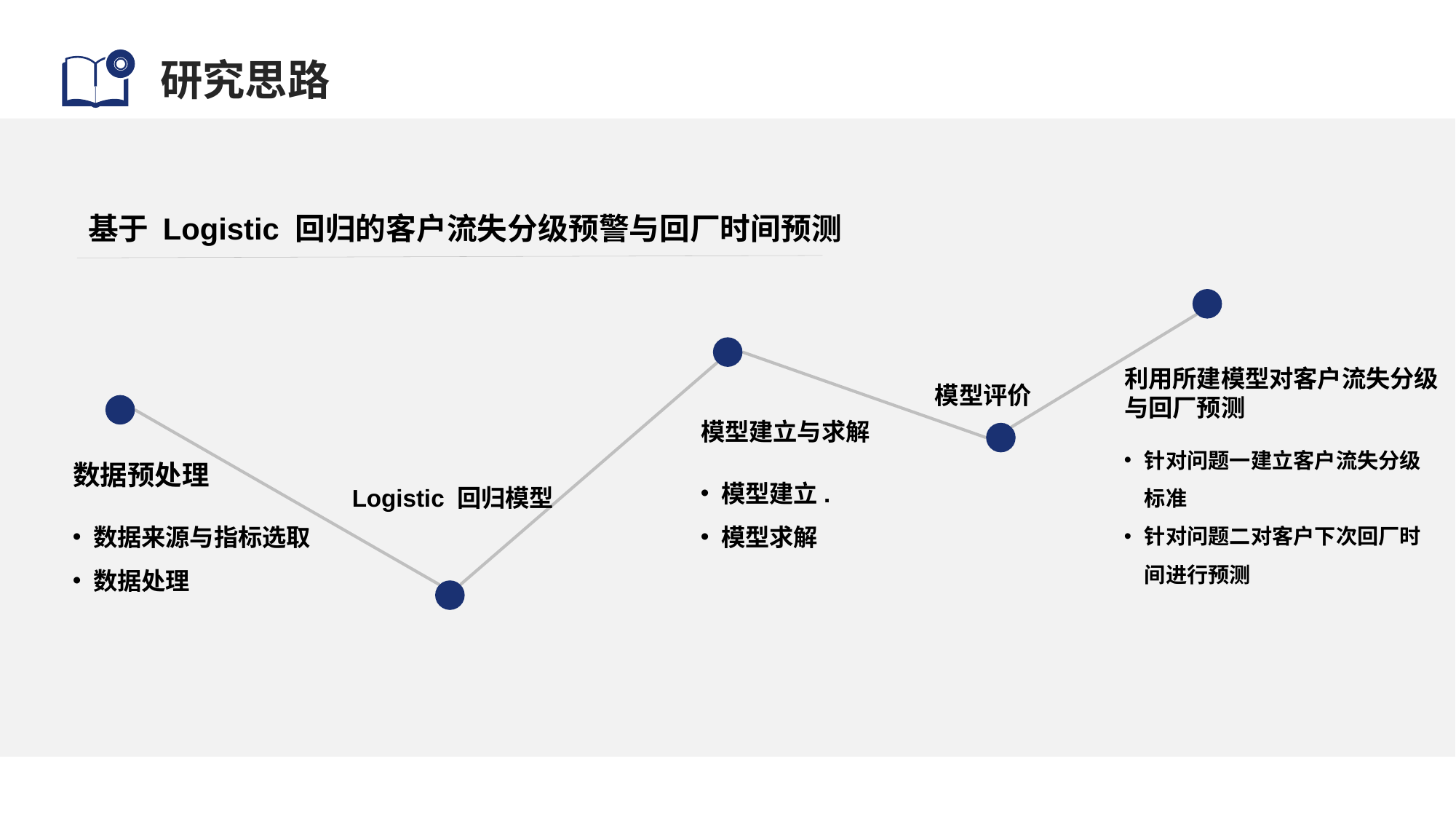

# 研究思路

基于 Logistic 回归的客户流失分级预警与回厂时间预测

利用所建模型对客户流失分级
与回厂预测
模型评价

模型建立与求解

针对问题一建立客户流失分级标准
针对问题二对客户下次回厂时间进行预测
数据预处理
模型建立.
模型求解
Logistic 回归模型
数据来源与指标选取
数据处理